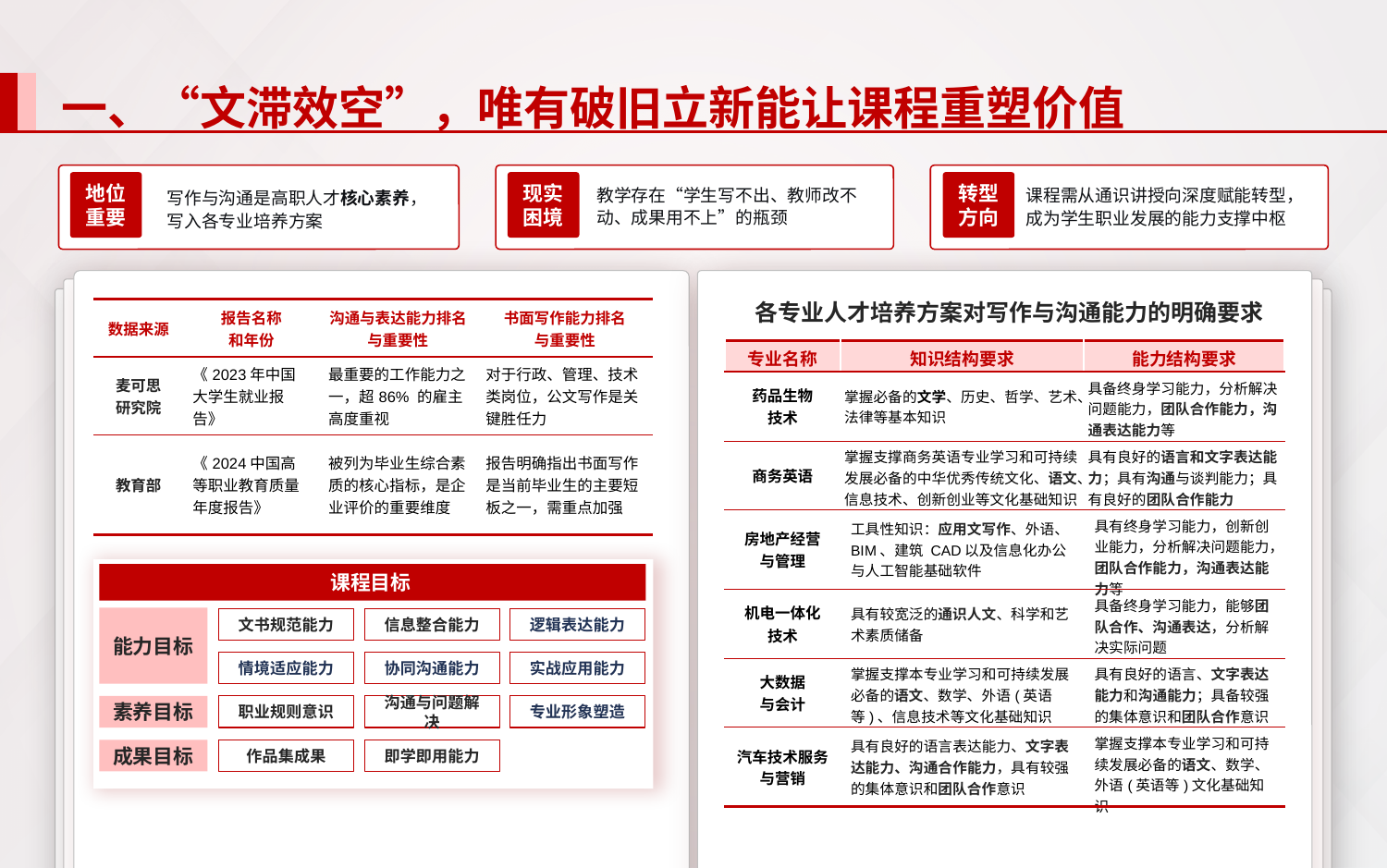

一、“文滞效空”，唯有破旧立新能让课程重塑价值

地位重要
写作与沟通是高职人才核心素养，写入各专业培养方案

现实困境
教学存在“学生写不出、教师改不动、成果用不上”的瓶颈

转型方向
课程需从通识讲授向深度赋能转型，成为学生职业发展的能力支撑中枢

各专业人才培养方案对写作与沟通能力的明确要求
| 数据来源 | 报告名称 和年份 | 沟通与表达能力排名与重要性 | 书面写作能力排名 与重要性 |
| --- | --- | --- | --- |
| 麦可思 研究院 | 《2023年中国大学生就业报告》 | 最重要的工作能力之一，超86% 的雇主高度重视 | 对于行政、管理、技术类岗位，公文写作是关键胜任力 |
| 教育部 | 《2024中国高等职业教育质量年度报告》 | 被列为毕业生综合素质的核心指标，是企业评价的重要维度 | 报告明确指出书面写作是当前毕业生的主要短板之一，需重点加强 |
| 专业名称 | 知识结构要求 | 能力结构要求 |
| --- | --- | --- |
| 药品生物 技术 | 掌握必备的文学、历史、哲学、艺术、法律等基本知识 | 具备终身学习能力，分析解决问题能力，团队合作能力，沟通表达能力等 |
| 商务英语 | 掌握支撑商务英语专业学习和可持续发展必备的中华优秀传统文化、语文、信息技术、创新创业等文化基础知识 | 具有良好的语言和文字表达能力；具有沟通与谈判能力；具有良好的团队合作能力 |
| 房地产经营 与管理 | 工具性知识：应用文写作、外语、BIM、建筑 CAD以及信息化办公与人工智能基础软件 | 具有终身学习能力，创新创业能力，分析解决问题能力，团队合作能力，沟通表达能力等 |
| 机电一体化 技术 | 具有较宽泛的通识人文、科学和艺术素质储备 | 具备终身学习能力，能够团队合作、沟通表达，分析解决实际问题 |
| 大数据 与会计 | 掌握支撑本专业学习和可持续发展必备的语文、数学、外语(英语等)、信息技术等文化基础知识 | 具有良好的语言、文字表达能力和沟通能力；具备较强的集体意识和团队合作意识 |
| 汽车技术服务 与营销 | 具有良好的语言表达能力、文字表达能力、沟通合作能力，具有较强的集体意识和团队合作意识 | 掌握支撑本专业学习和可持续发展必备的语文、数学、外语(英语等)文化基础知识 |

课程目标

能力目标
文书规范能力
信息整合能力
逻辑表达能力
情境适应能力
协同沟通能力
实战应用能力
素养目标
职业规则意识
沟通与问题解决
专业形象塑造
成果目标
作品集成果
即学即用能力